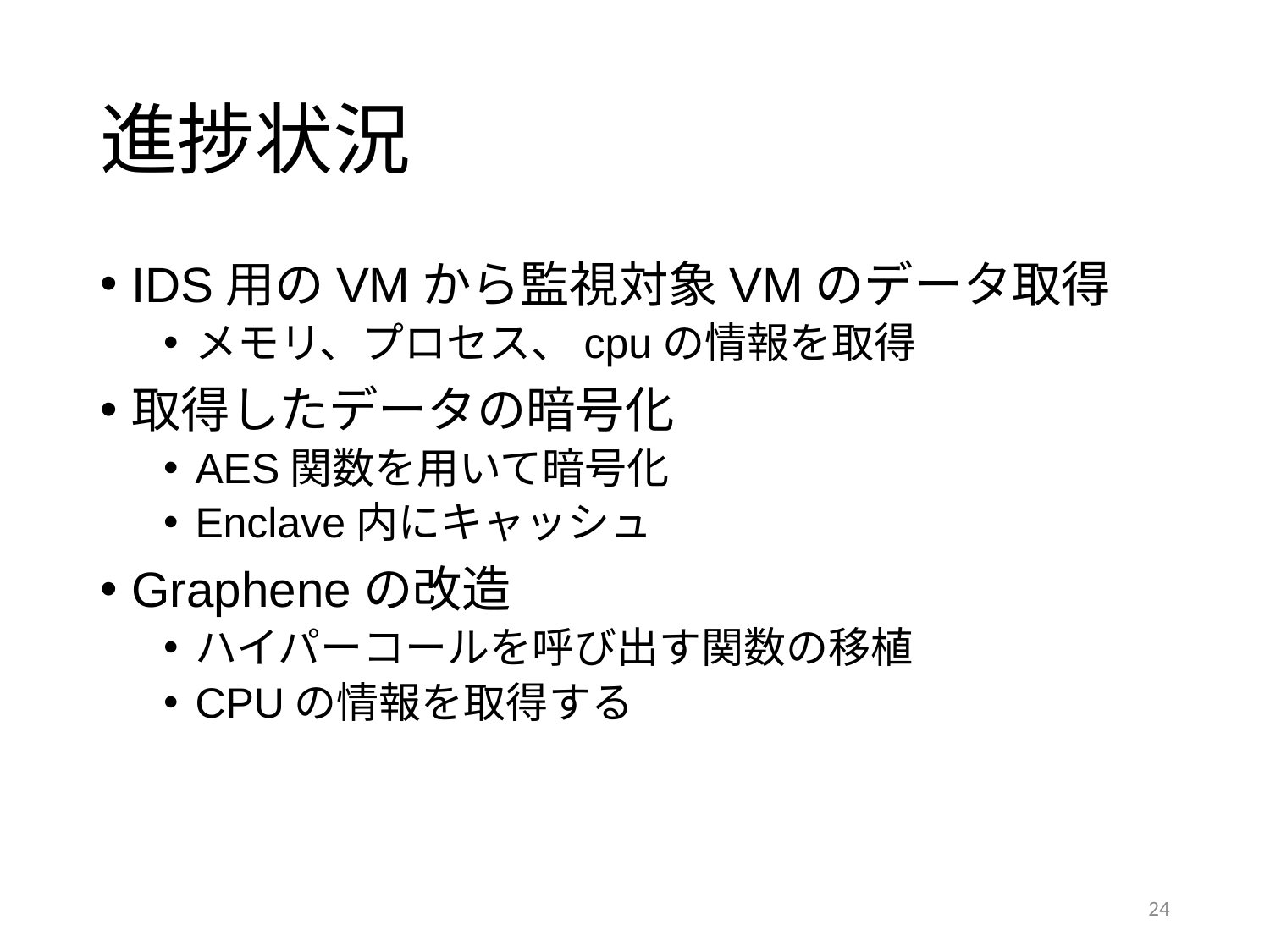

# 進捗状況
IDS用のVMから監視対象VMのデータ取得
メモリ、プロセス、cpuの情報を取得
取得したデータの暗号化
AES関数を用いて暗号化
Enclave内にキャッシュ
Grapheneの改造
ハイパーコールを呼び出す関数の移植
CPUの情報を取得する

24